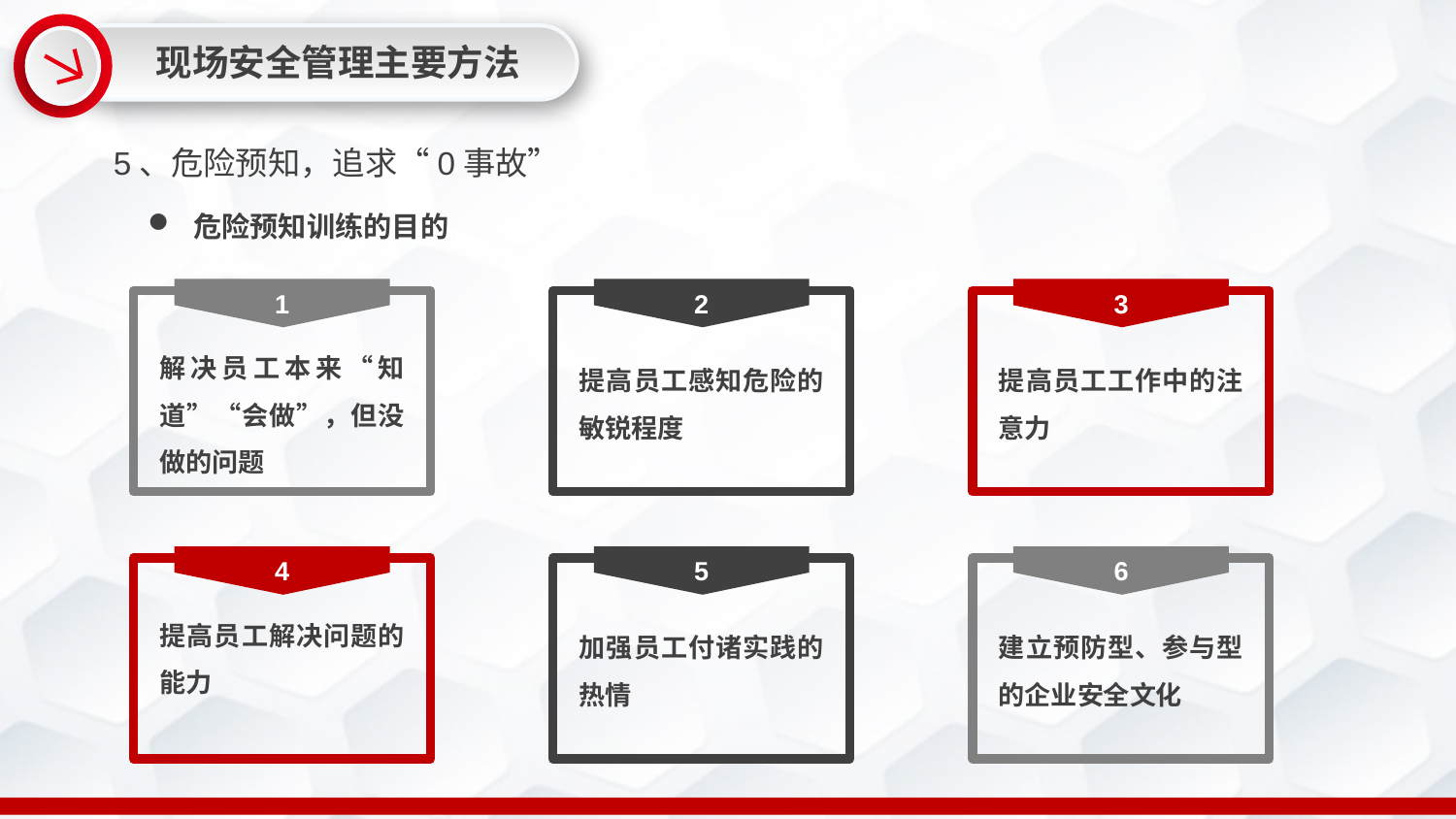

现场安全管理主要方法
5、危险预知，追求“0事故”
危险预知训练的目的
1
2
3

解决员工本来“知道”“会做”，但没做的问题
提高员工感知危险的敏锐程度
提高员工工作中的注意力
4
5
6

提高员工解决问题的能力
加强员工付诸实践的热情
建立预防型、参与型的企业安全文化